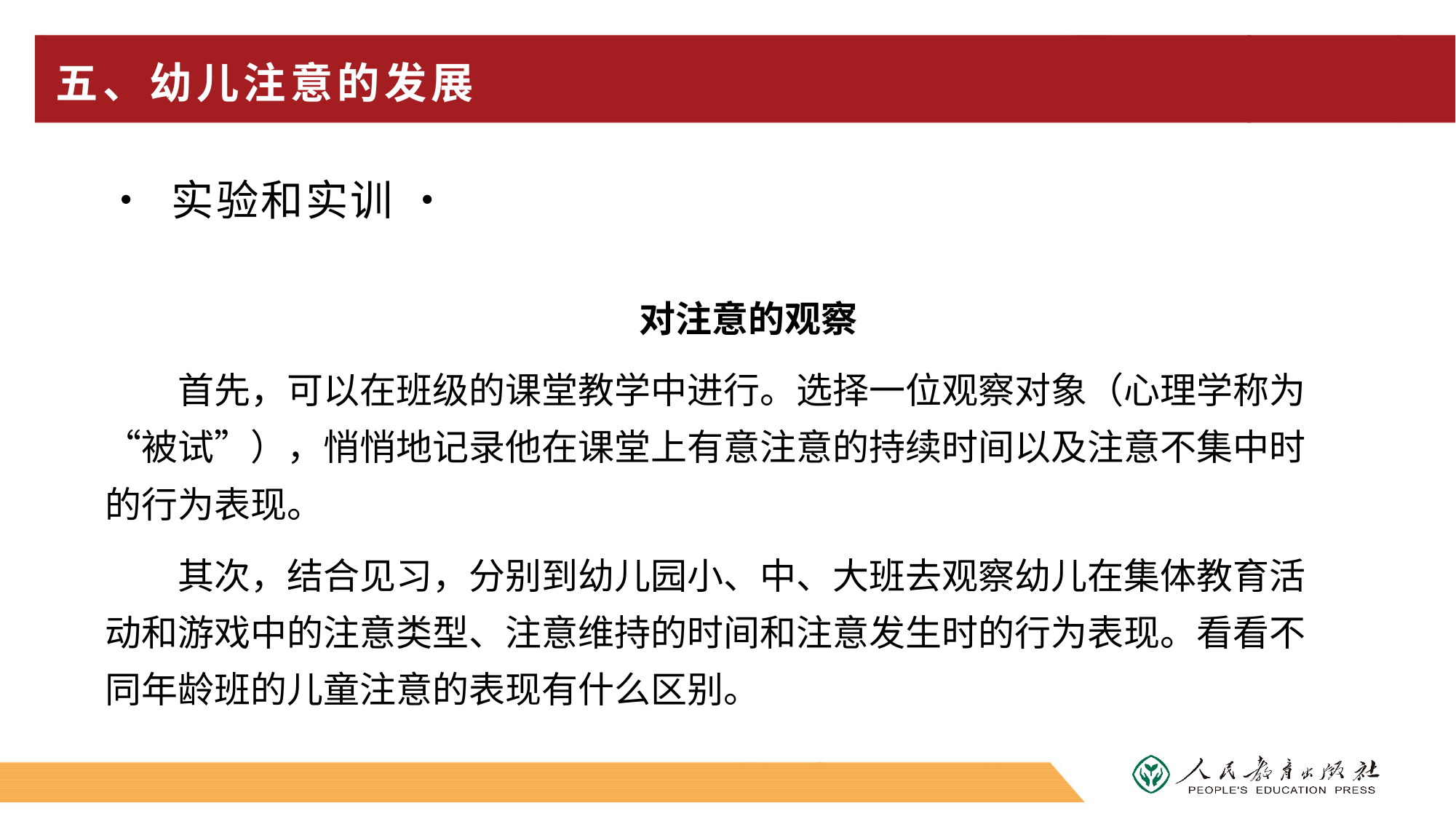

# 五、幼儿注意的发展
• 实验和实训 •
对注意的观察
首先，可以在班级的课堂教学中进行。选择一位观察对象（心理学称为“被试”），悄悄地记录他在课堂上有意注意的持续时间以及注意不集中时的行为表现。
其次，结合见习，分别到幼儿园小、中、大班去观察幼儿在集体教育活动和游戏中的注意类型、注意维持的时间和注意发生时的行为表现。看看不同年龄班的儿童注意的表现有什么区别。